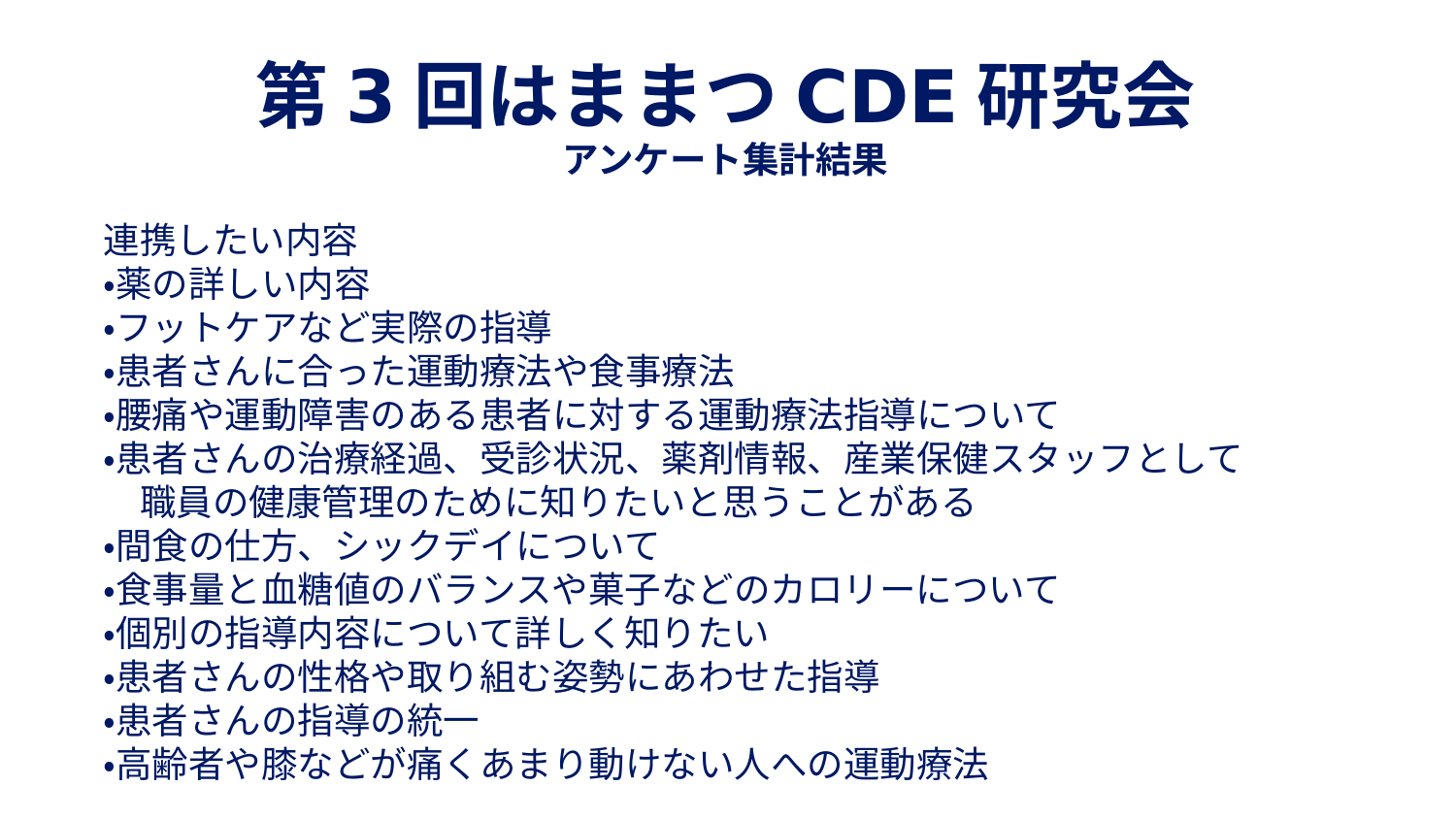

# 第3回はままつCDE研究会 アンケート集計結果
連携したい内容
・薬の詳しい内容
・フットケアなど実際の指導
・患者さんに合った運動療法や食事療法
・腰痛や運動障害のある患者に対する運動療法指導について
・患者さんの治療経過、受診状況、薬剤情報、産業保健スタッフとして
　職員の健康管理のために知りたいと思うことがある
・間食の仕方、シックデイについて
・食事量と血糖値のバランスや菓子などのカロリーについて
・個別の指導内容について詳しく知りたい
・患者さんの性格や取り組む姿勢にあわせた指導
・患者さんの指導の統一
・高齢者や膝などが痛くあまり動けない人への運動療法